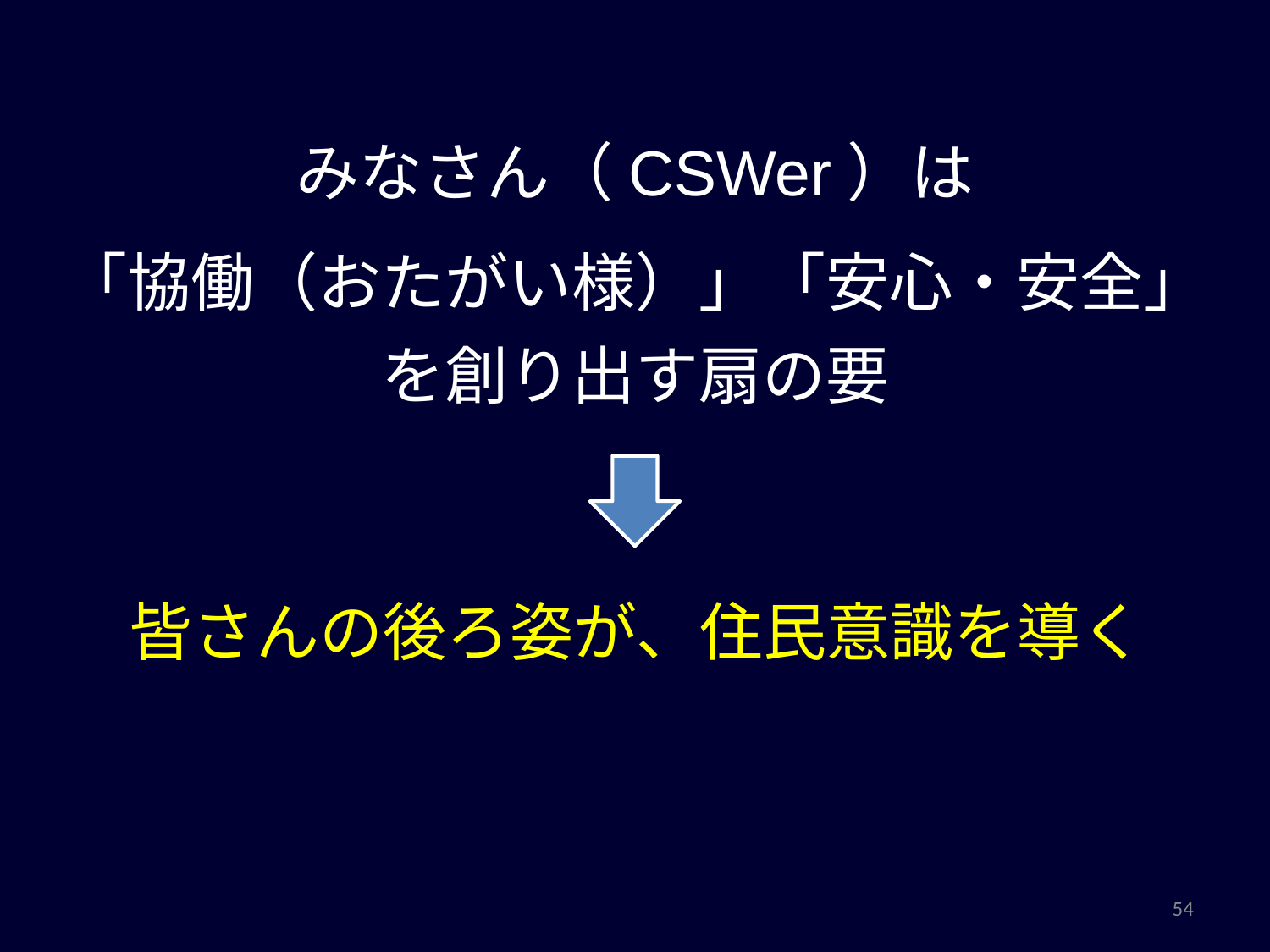

みなさん（CSWer）は

「協働（おたがい様）」「安心・安全」

を創り出す扇の要

皆さんの後ろ姿が、住民意識を導く
54